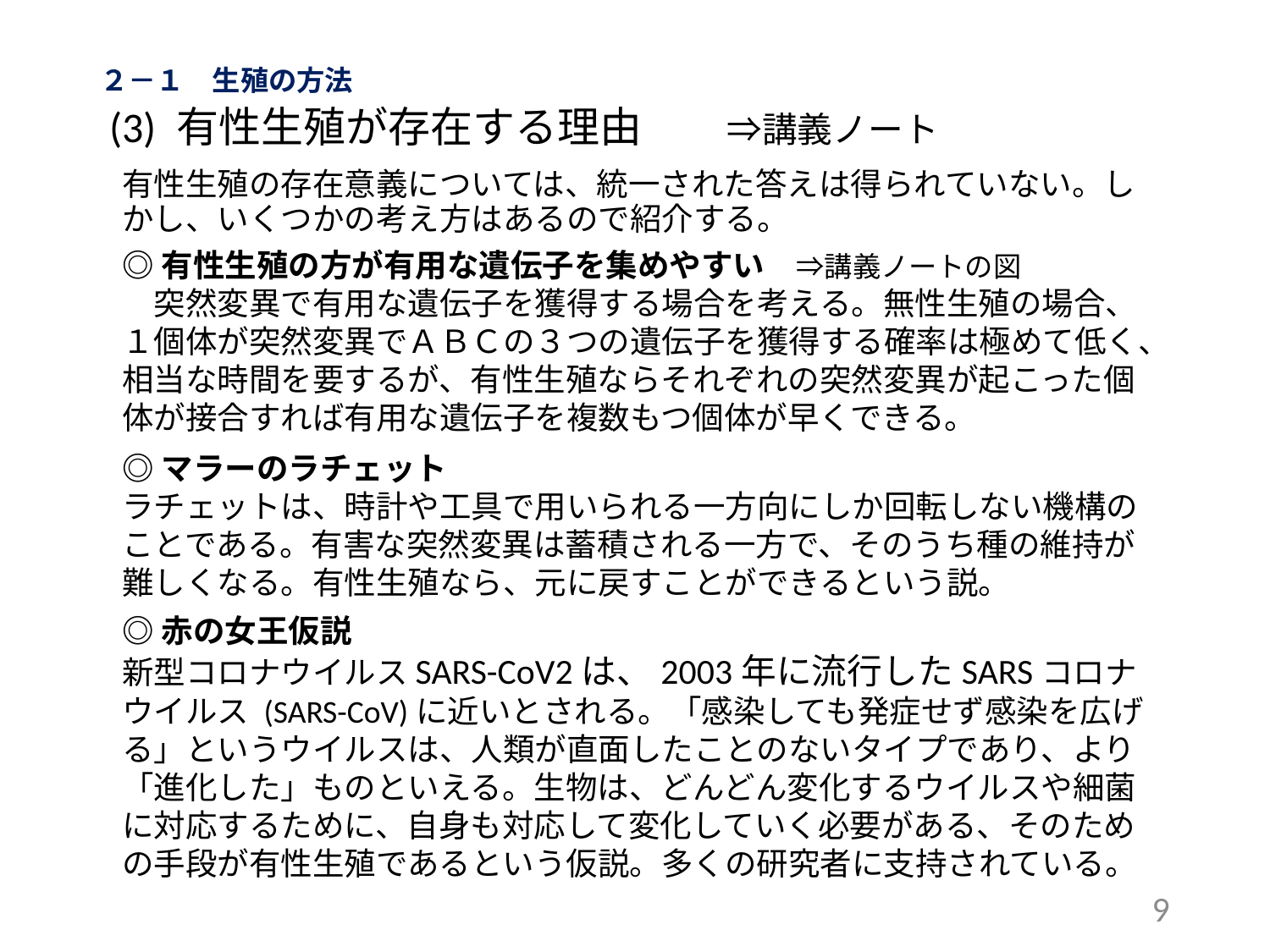

２－１　生殖の方法

 (3) 有性生殖が存在する理由　　⇒講義ノート

有性生殖の存在意義については、統一された答えは得られていない。しかし、いくつかの考え方はあるので紹介する。
◎有性生殖の方が有用な遺伝子を集めやすい　⇒講義ノートの図
　突然変異で有用な遺伝子を獲得する場合を考える。無性生殖の場合、１個体が突然変異でＡＢＣの３つの遺伝子を獲得する確率は極めて低く、相当な時間を要するが、有性生殖ならそれぞれの突然変異が起こった個体が接合すれば有用な遺伝子を複数もつ個体が早くできる。

◎マラーのラチェット
ラチェットは、時計や工具で用いられる一方向にしか回転しない機構のことである。有害な突然変異は蓄積される一方で、そのうち種の維持が難しくなる。有性生殖なら、元に戻すことができるという説。

◎赤の女王仮説
新型コロナウイルスSARS-CoV2は、2003年に流行したSARSコロナウイルス (SARS-CoV)に近いとされる。「感染しても発症せず感染を広げる」というウイルスは、人類が直面したことのないタイプであり、より「進化した」ものといえる。生物は、どんどん変化するウイルスや細菌に対応するために、自身も対応して変化していく必要がある、そのための手段が有性生殖であるという仮説。多くの研究者に支持されている。
9